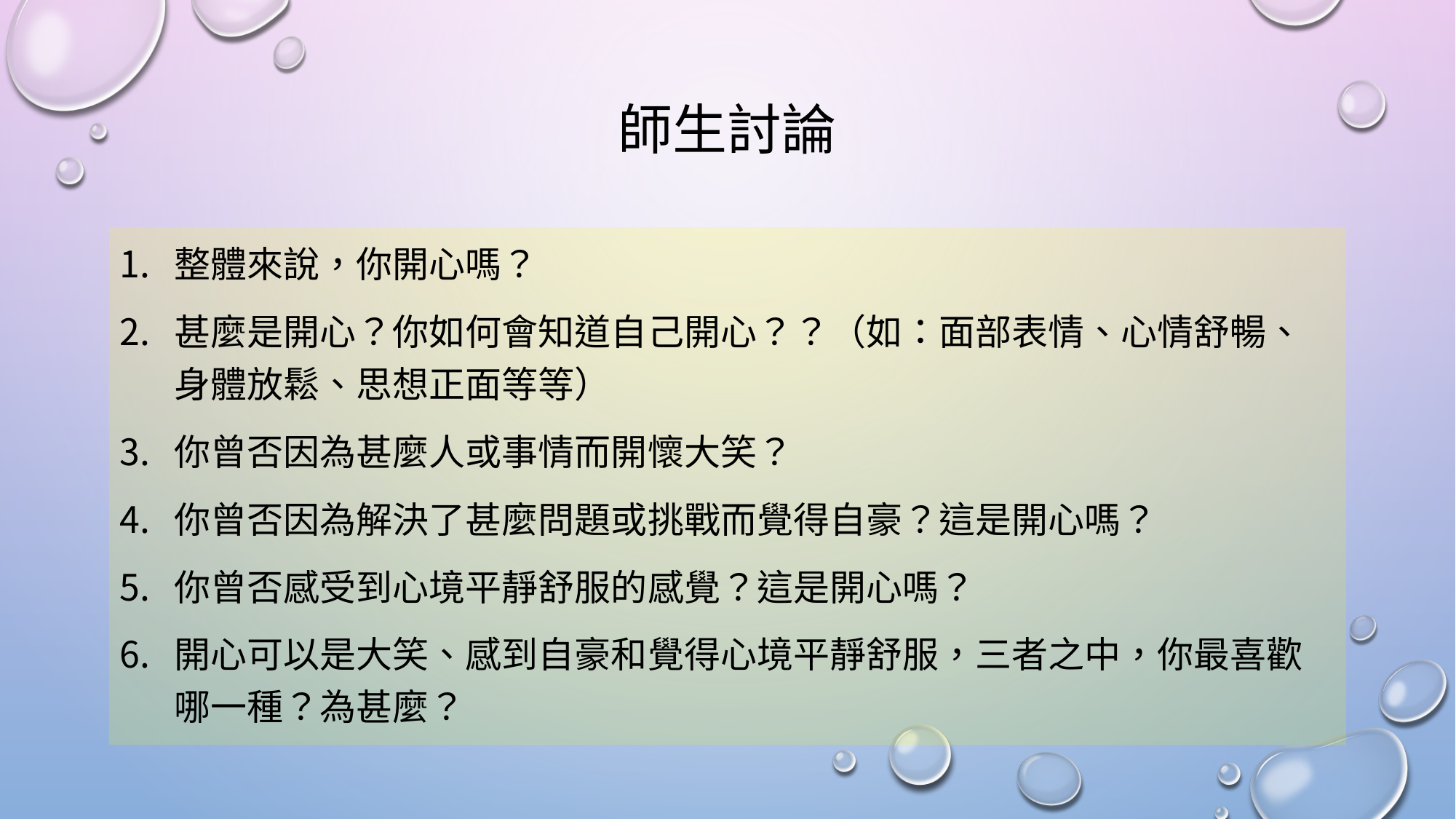

# 師生討論
整體來說，你開心嗎？
甚麼是開心？你如何會知道自己開心？？（如：面部表情、心情舒暢、身體放鬆、思想正面等等）
你曾否因為甚麼人或事情而開懷大笑？
你曾否因為解決了甚麼問題或挑戰而覺得自豪？這是開心嗎？
你曾否感受到心境平靜舒服的感覺？這是開心嗎？
開心可以是大笑、感到自豪和覺得心境平靜舒服，三者之中，你最喜歡哪一種？為甚麼？